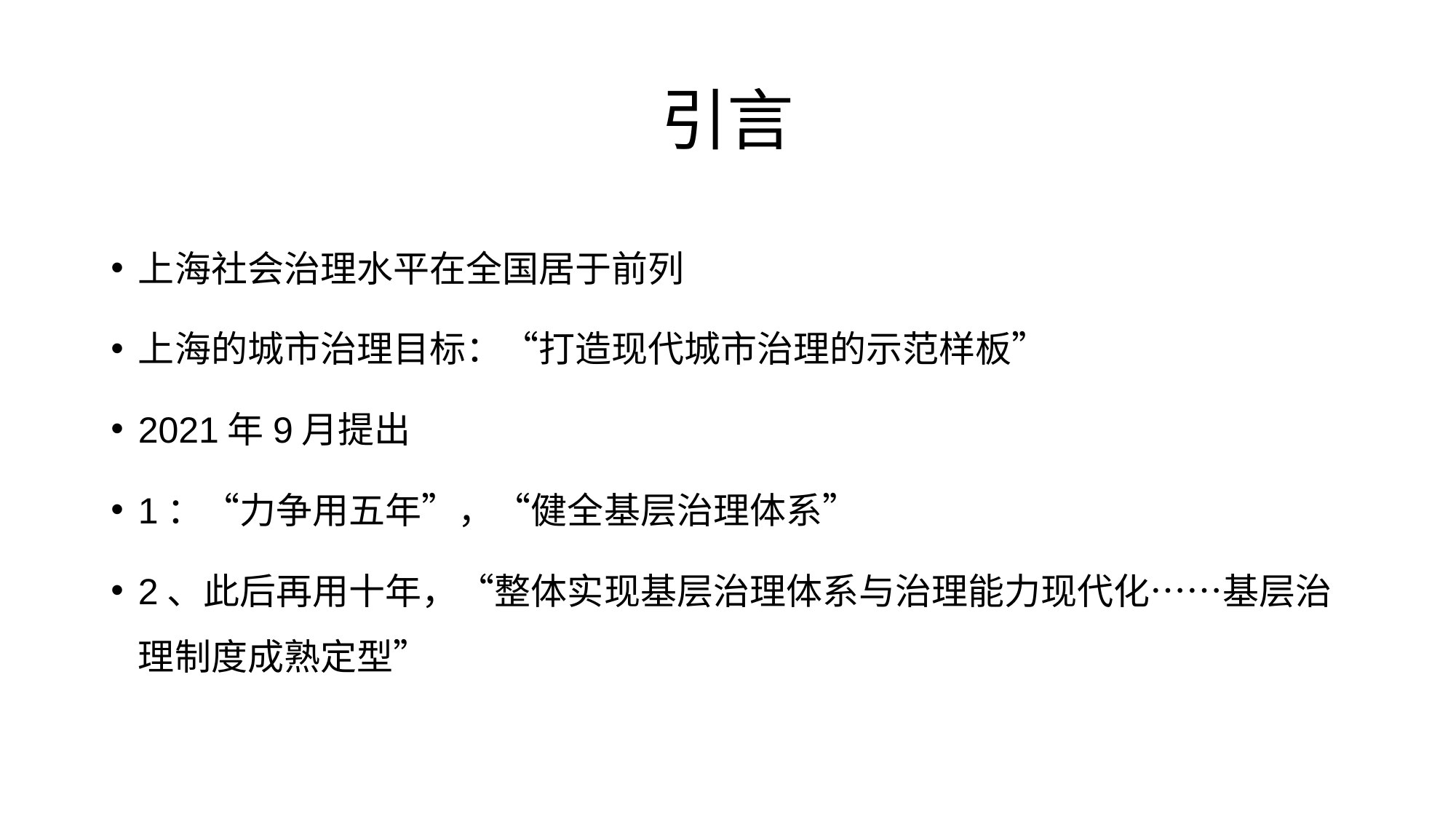

# 引言
上海社会治理水平在全国居于前列
上海的城市治理目标：“打造现代城市治理的示范样板”
2021年9月提出
1：“力争用五年”，“健全基层治理体系”
2、此后再用十年，“整体实现基层治理体系与治理能力现代化……基层治理制度成熟定型”